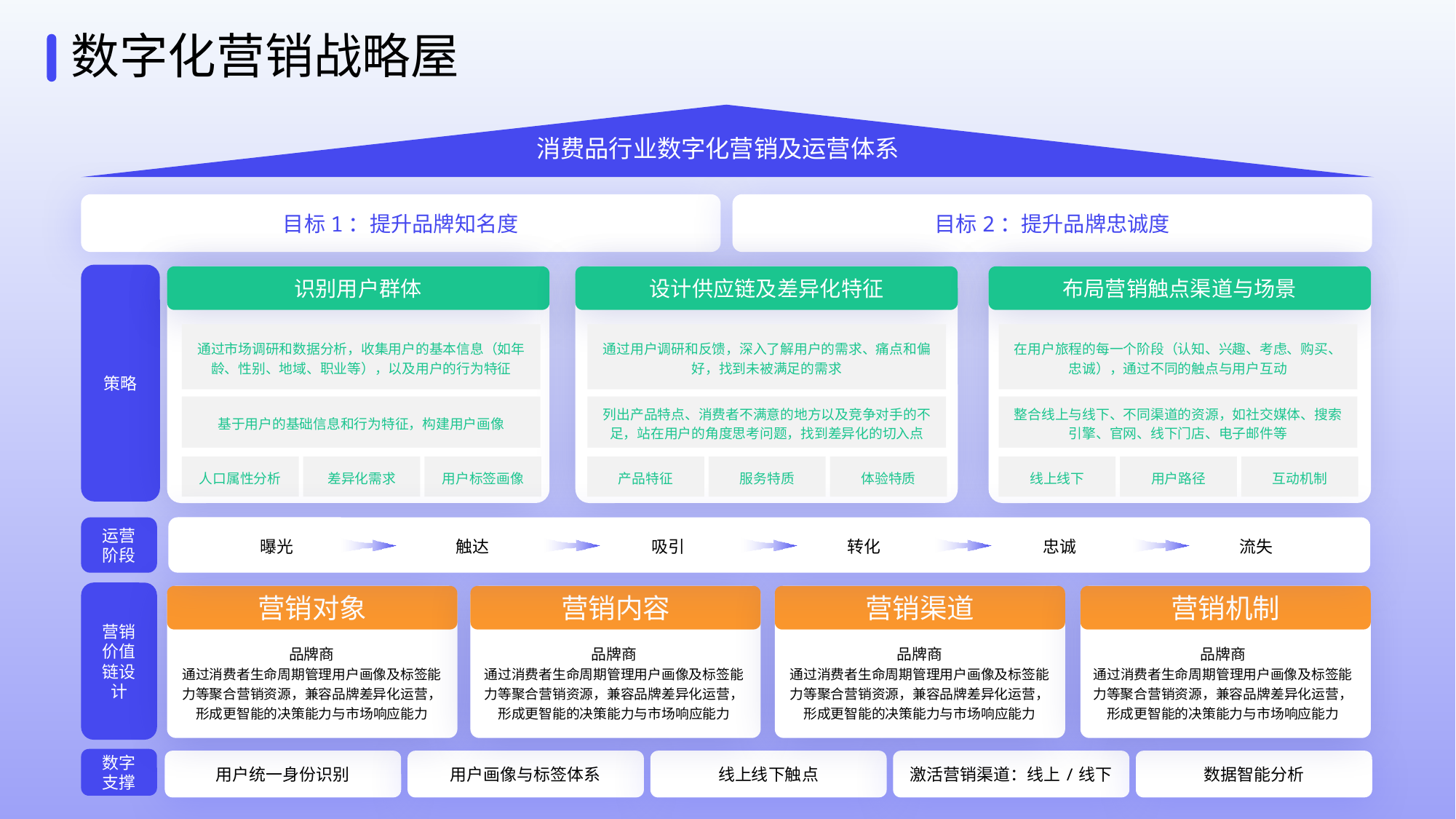

数字化营销战略屋

消费品行业数字化营销及运营体系
目标1：提升品牌知名度
目标2：提升品牌忠诚度
策略

识别用户群体
设计供应链及差异化特征
布局营销触点渠道与场景
通过市场调研和数据分析，收集用户的基本信息（如年龄、性别、地域、职业等），以及用户的行为特征
通过用户调研和反馈，深入了解用户的需求、痛点和偏好，找到未被满足的需求
在用户旅程的每一个阶段（认知、兴趣、考虑、购买、忠诚），通过不同的触点与用户互动
基于用户的基础信息和行为特征，构建用户画像
列出产品特点、消费者不满意的地方以及竞争对手的不足，站在用户的角度思考问题，找到差异化的切入点
整合线上与线下、不同渠道的资源，如社交媒体、搜索引擎、官网、线下门店、电子邮件等
人口属性分析
差异化需求
用户标签画像
产品特征
服务特质
体验特质
线上线下
用户路径
互动机制

运营阶段
曝光
触达
吸引
转化
忠诚
流失
营销
价值链设计

营销对象
营销内容
营销渠道
营销机制
品牌商
通过消费者生命周期管理用户画像及标签能力等聚合营销资源，兼容品牌差异化运营，形成更智能的决策能力与市场响应能力
品牌商
通过消费者生命周期管理用户画像及标签能力等聚合营销资源，兼容品牌差异化运营，形成更智能的决策能力与市场响应能力
品牌商
通过消费者生命周期管理用户画像及标签能力等聚合营销资源，兼容品牌差异化运营，形成更智能的决策能力与市场响应能力
品牌商
通过消费者生命周期管理用户画像及标签能力等聚合营销资源，兼容品牌差异化运营，形成更智能的决策能力与市场响应能力
数字
支撑
用户统一身份识别
用户画像与标签体系
线上线下触点
激活营销渠道：线上/线下
数据智能分析